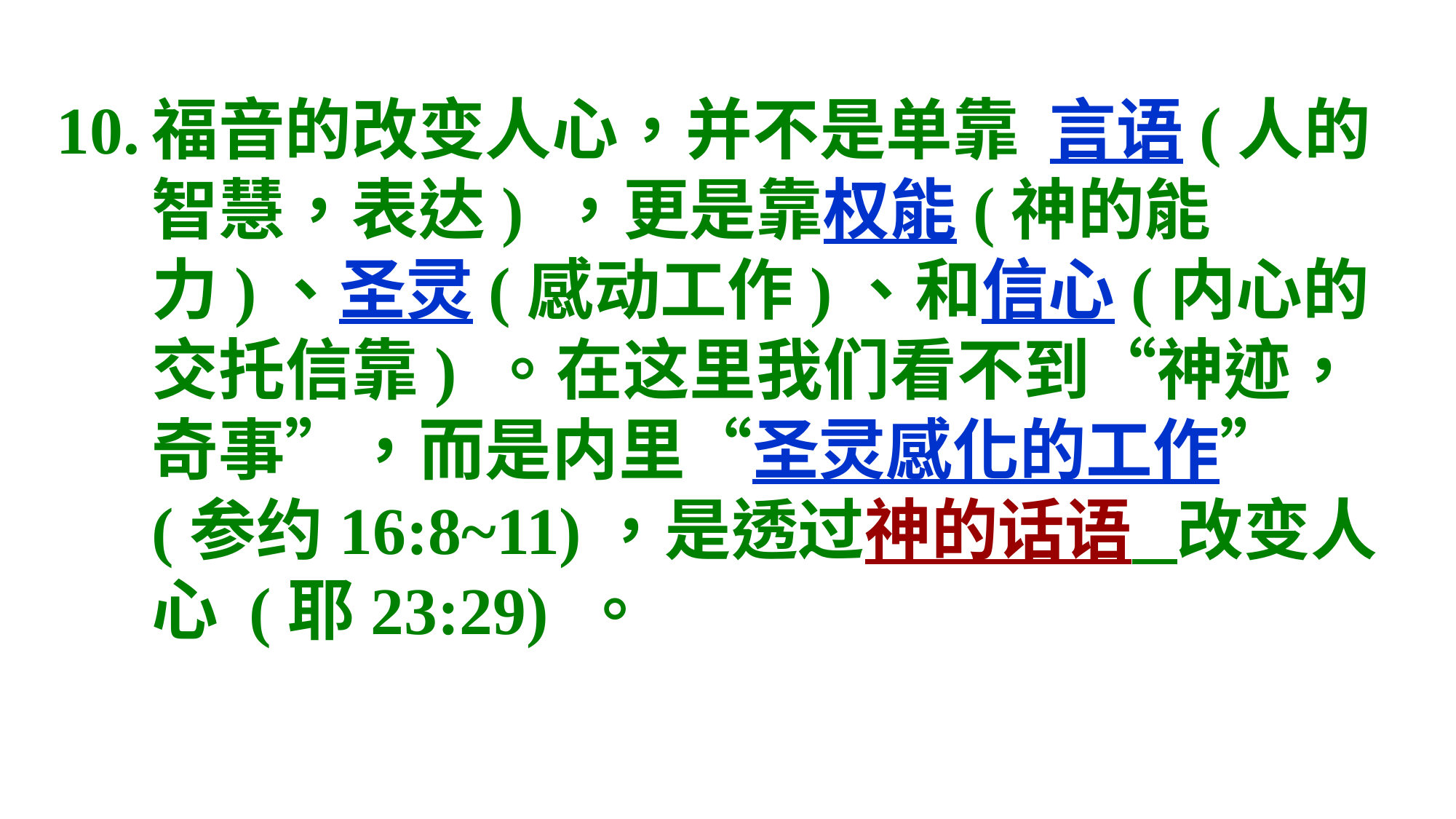

10.	福音的改变人心，并不是单靠  言语(人的智慧，表达) ，更是靠权能(神的能力)、圣灵(感动工作)、和信心(内心的交托信靠) 。在这里我们看不到“神迹，奇事”，而是内里“圣灵感化的工作” (参约16:8~11)，是透过神的话语   改变人心 (耶23:29) 。